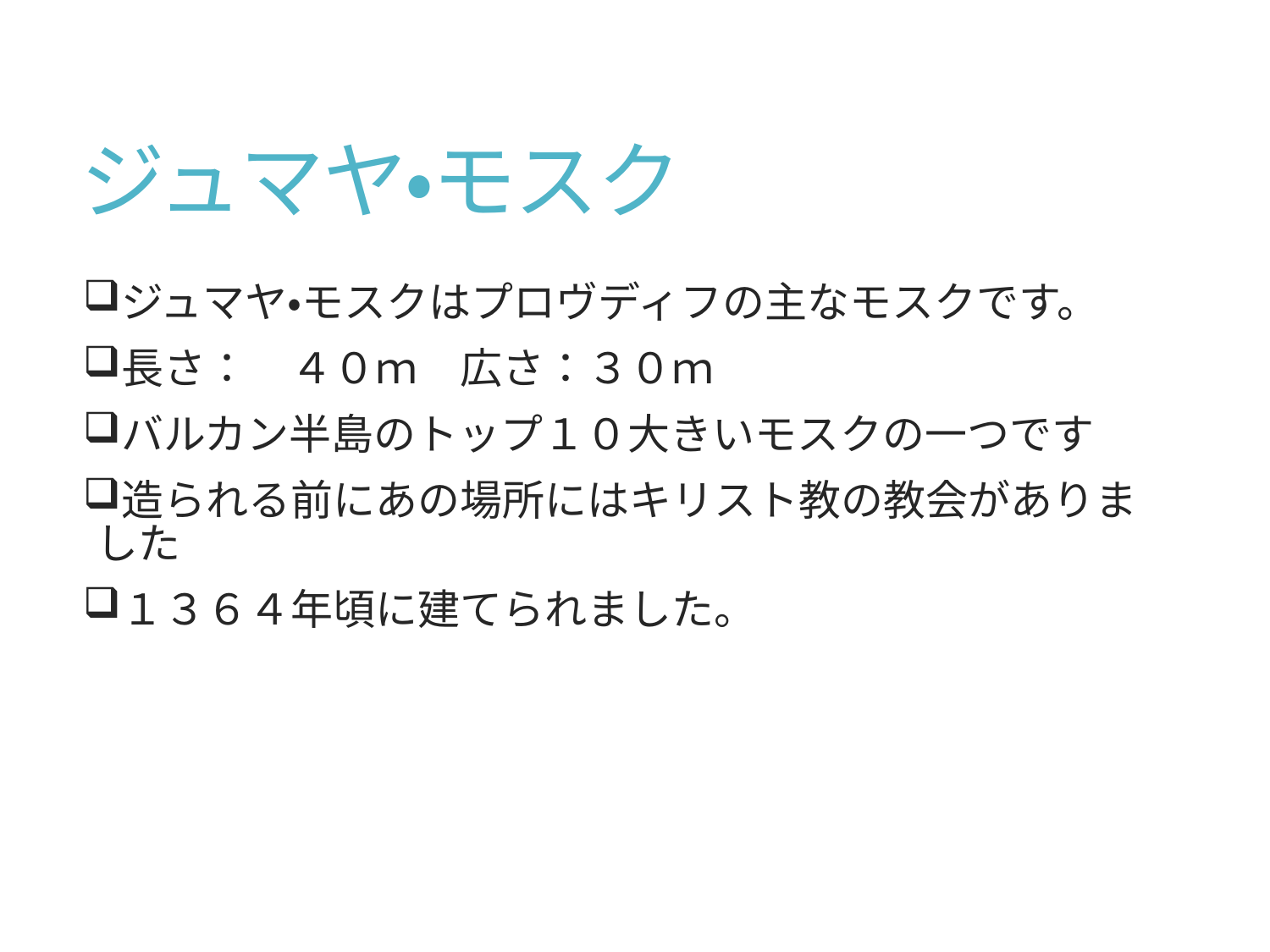

# ジュマヤ・モスク
ジュマヤ・モスクはプロヴディフの主なモスクです。
長さ：　４０ｍ　広さ：３０ｍ
バルカン半島のトップ１０大きいモスクの一つです
造られる前にあの場所にはキリスト教の教会がありました
１３６４年頃に建てられました。